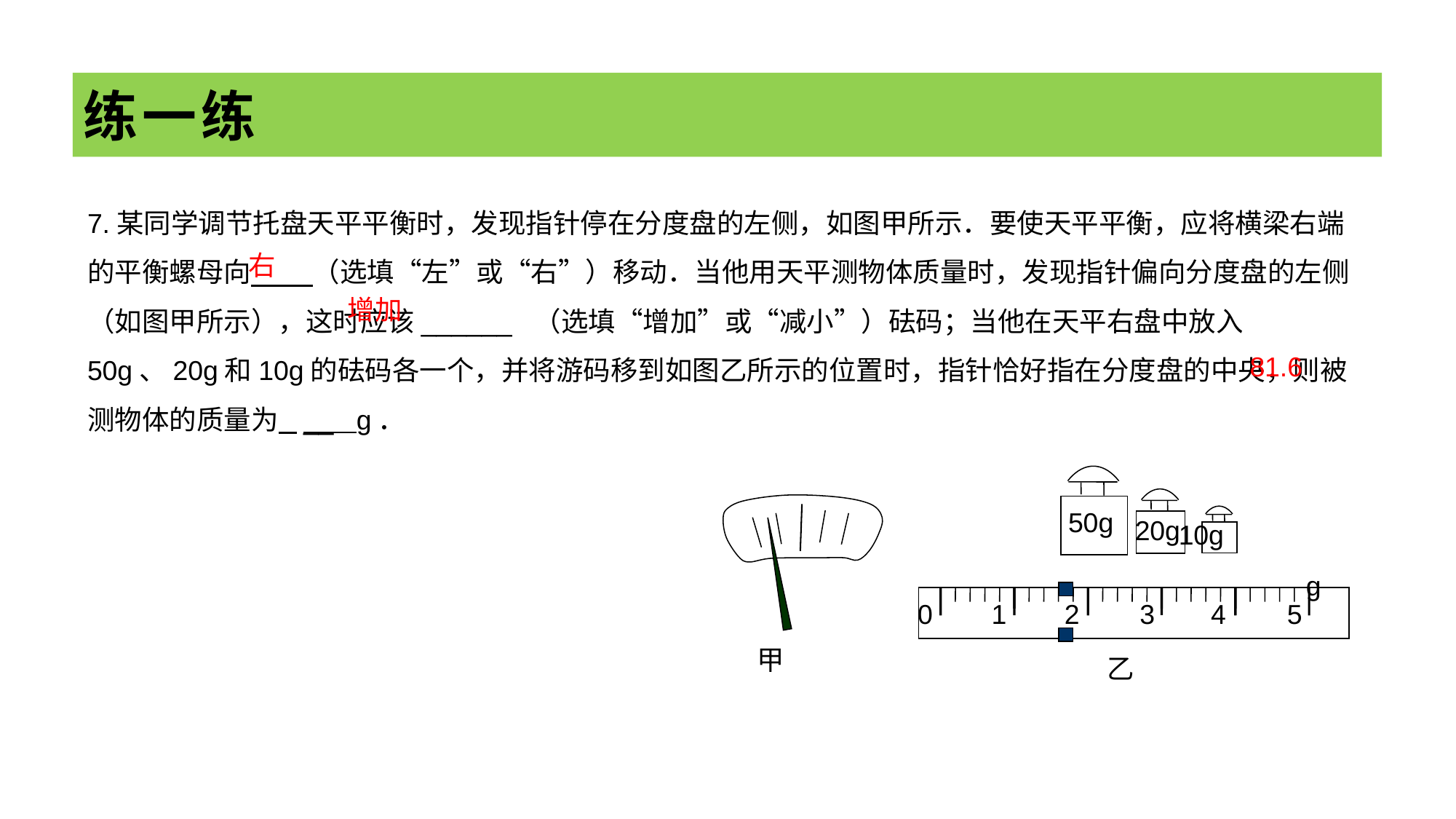

# 练一练
7.某同学调节托盘天平平衡时，发现指针停在分度盘的左侧，如图甲所示．要使天平平衡，应将横梁右端的平衡螺母向          （选填“左”或“右”）移动．当他用天平测物体质量时，发现指针偏向分度盘的左侧（如图甲所示），这时应该______  （选填“增加”或“减小”）砝码；当他在天平右盘中放入50g、20g和10g的砝码各一个，并将游码移到如图乙所示的位置时，指针恰好指在分度盘的中央，则被测物体的质量为   __   g．
右
增加
81.6

50g

20g

10g

g

0

5

2

4

1

3

甲

乙